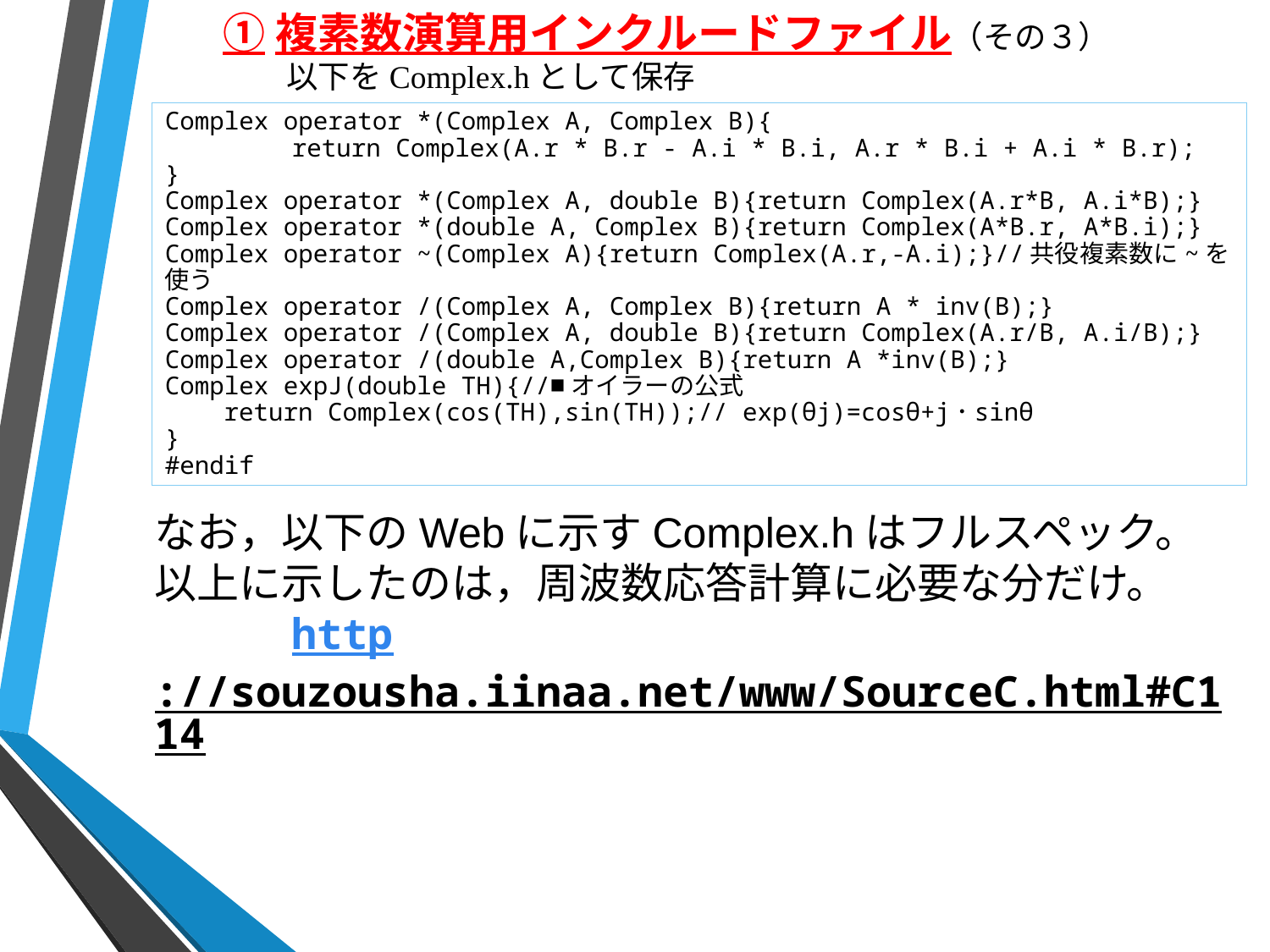

①複素数演算用インクルードファイル（その３）
　　以下をComplex.hとして保存
Complex operator *(Complex A, Complex B){
	return Complex(A.r * B.r - A.i * B.i, A.r * B.i + A.i * B.r);
}
Complex operator *(Complex A, double B){return Complex(A.r*B, A.i*B);}
Complex operator *(double A, Complex B){return Complex(A*B.r, A*B.i);}
Complex operator ~(Complex A){return Complex(A.r,-A.i);}//共役複素数に~を使う
Complex operator /(Complex A, Complex B){return A * inv(B);}
Complex operator /(Complex A, double B){return Complex(A.r/B, A.i/B);}
Complex operator /(double A,Complex B){return A *inv(B);}
Complex expJ(double TH){//■オイラーの公式
    return Complex(cos(TH),sin(TH));// exp(θj)=cosθ+j･sinθ
}
#endif
なお，以下のWebに示すComplex.hはフルスペック。
以上に示したのは，周波数応答計算に必要な分だけ。
　　　http://souzousha.iinaa.net/www/SourceC.html#C114